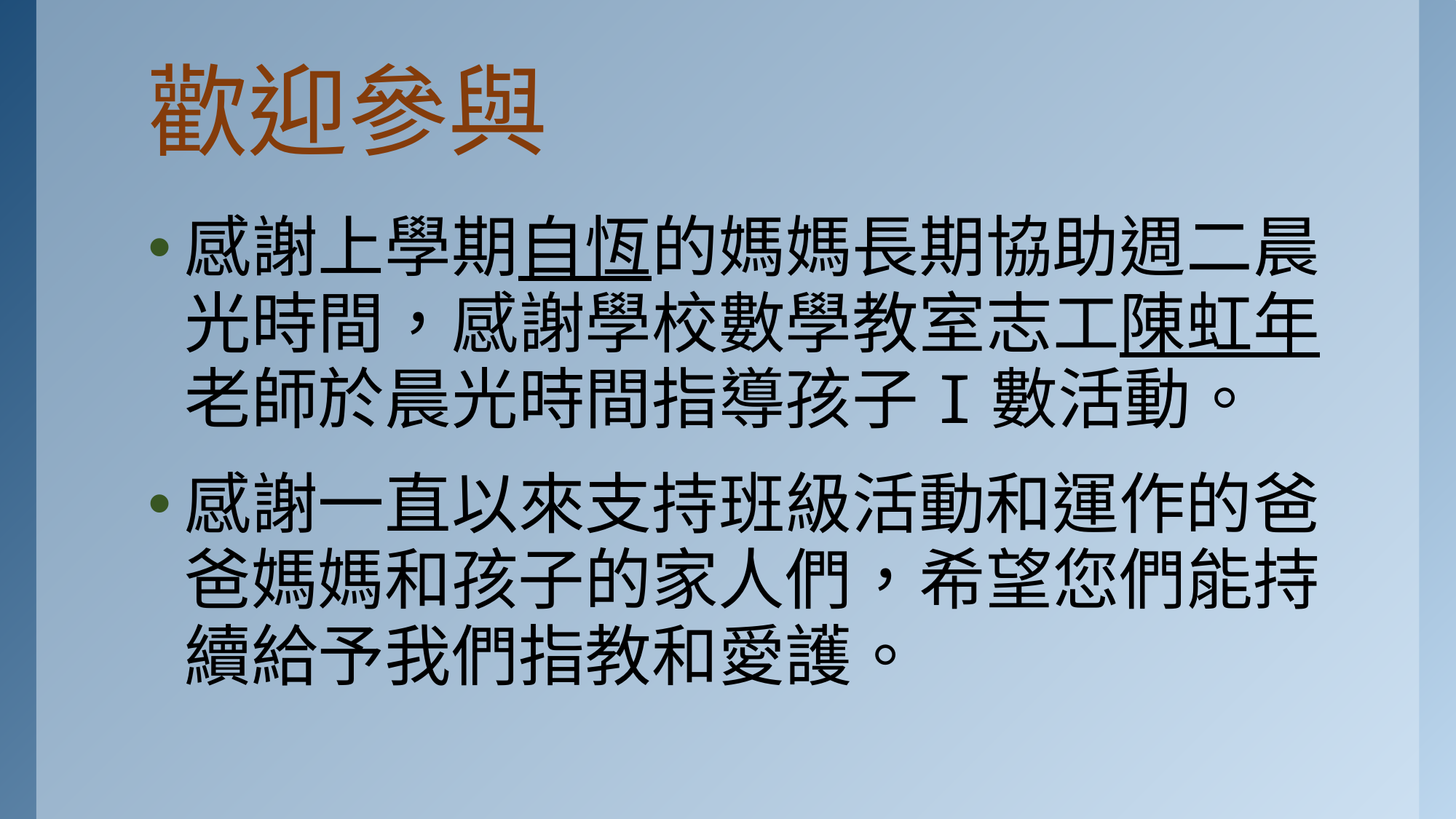

# 歡迎參與
感謝上學期自恆的媽媽長期協助週二晨光時間，感謝學校數學教室志工陳虹年老師於晨光時間指導孩子I數活動。
感謝一直以來支持班級活動和運作的爸爸媽媽和孩子的家人們，希望您們能持續給予我們指教和愛護。